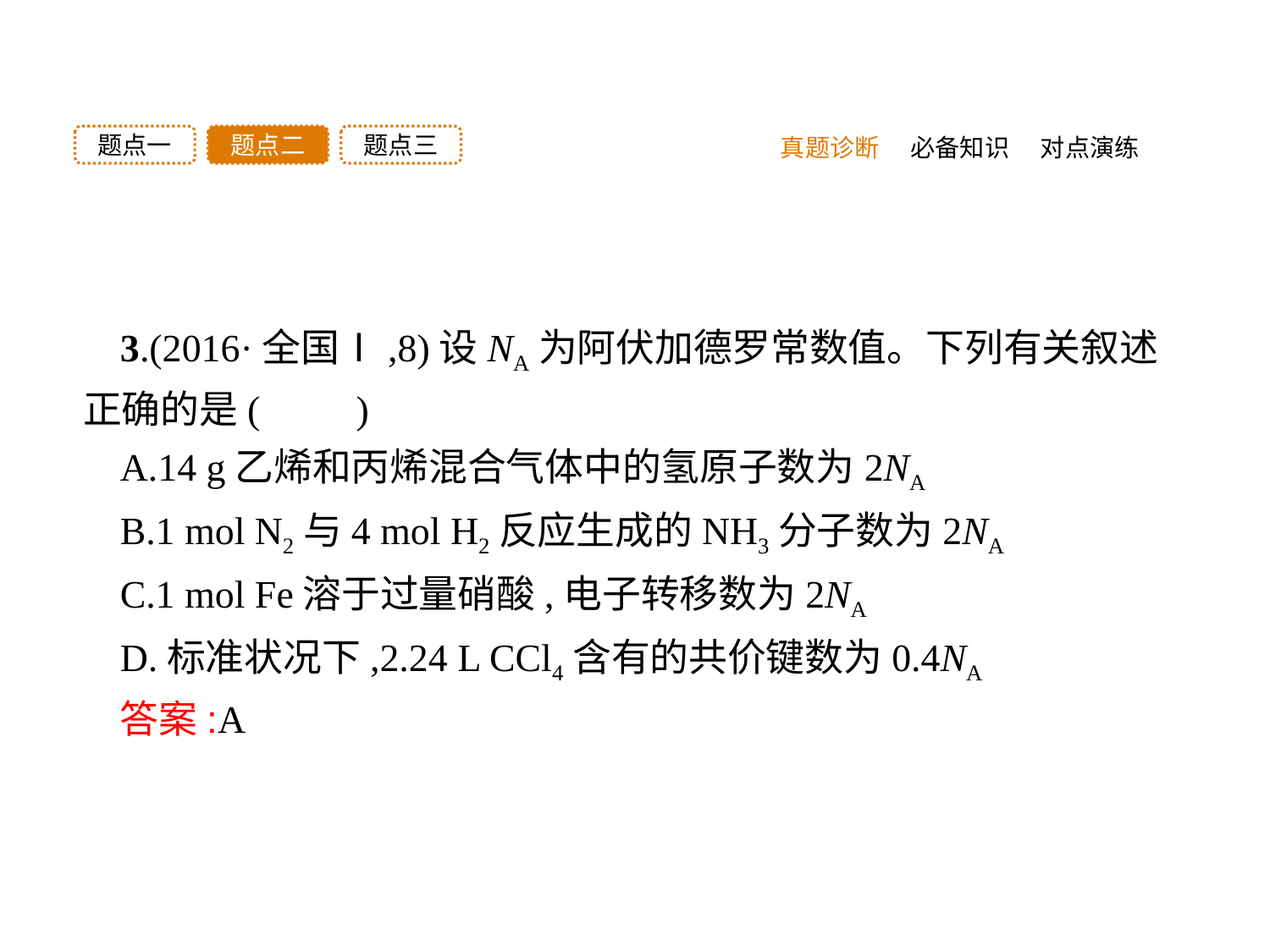

题点三
题点二
题点一
真题诊断
必备知识
对点演练
3.(2016·全国Ⅰ,8)设NA为阿伏加德罗常数值。下列有关叙述正确的是(　　)
A.14 g乙烯和丙烯混合气体中的氢原子数为2NA
B.1 mol N2与4 mol H2反应生成的NH3分子数为2NA
C.1 mol Fe溶于过量硝酸,电子转移数为2NA
D.标准状况下,2.24 L CCl4含有的共价键数为0.4NA
答案:A